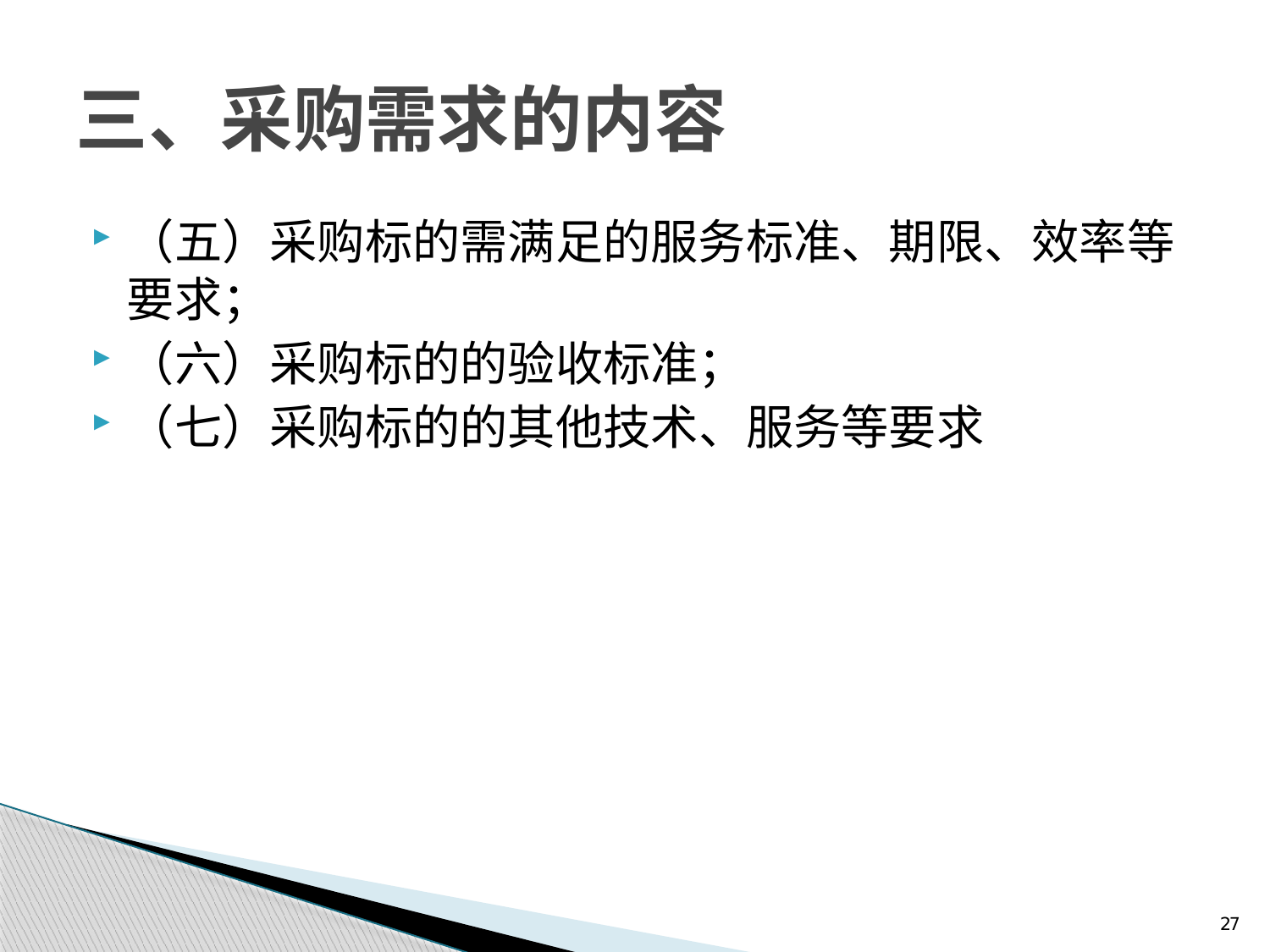

# 三、采购需求的内容
（五）采购标的需满足的服务标准、期限、效率等要求；
（六）采购标的的验收标准；
（七）采购标的的其他技术、服务等要求

27